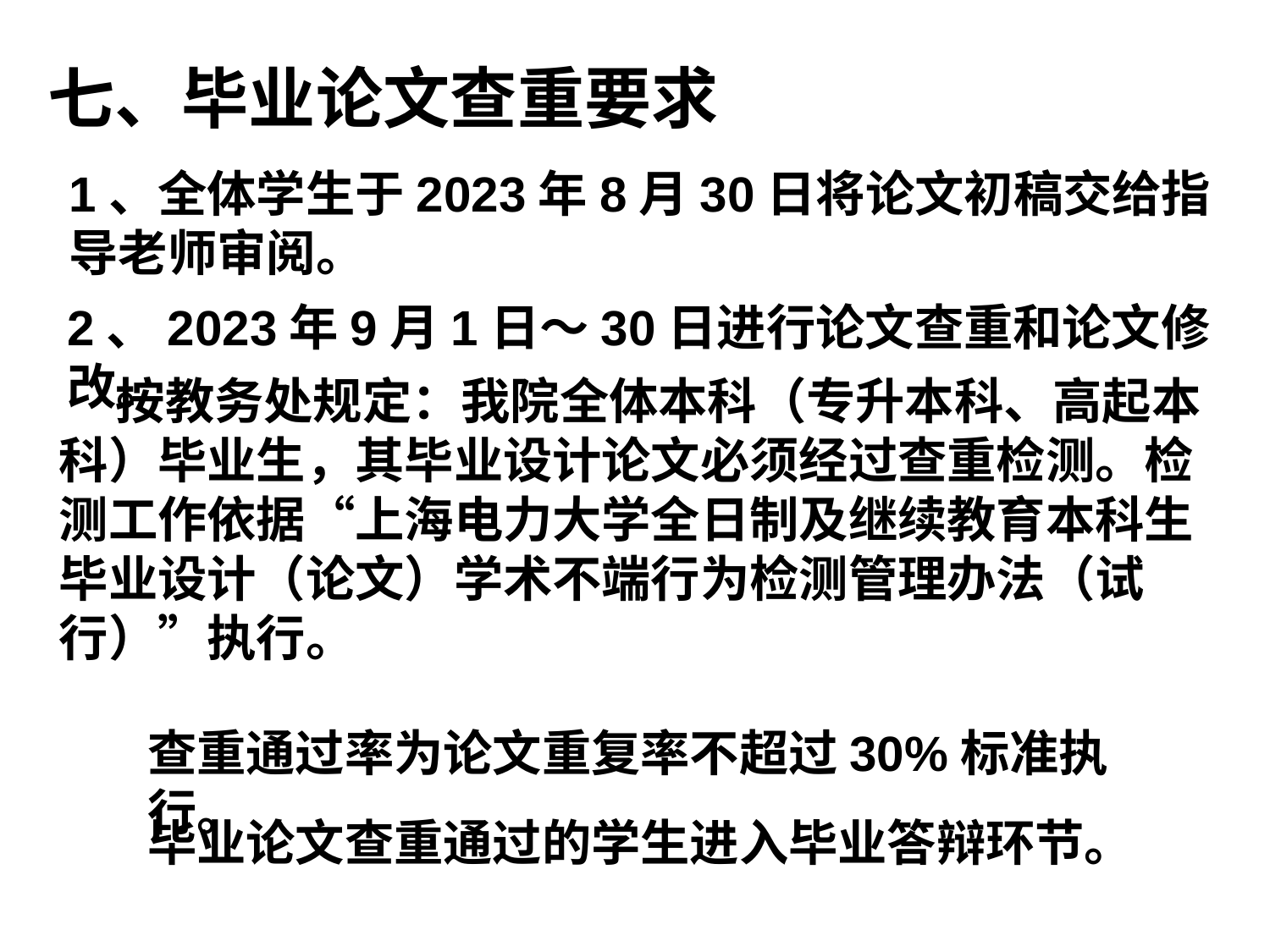

# 七、毕业论文查重要求
1、全体学生于2023年8月30日将论文初稿交给指导老师审阅。
2、2023年9月1日～30日进行论文查重和论文修改。
    按教务处规定：我院全体本科（专升本科、高起本科）毕业生，其毕业设计论文必须经过查重检测。检测工作依据“上海电力大学全日制及继续教育本科生毕业设计（论文）学术不端行为检测管理办法（试行）”执行。
查重通过率为论文重复率不超过30%标准执行。
毕业论文查重通过的学生进入毕业答辩环节。